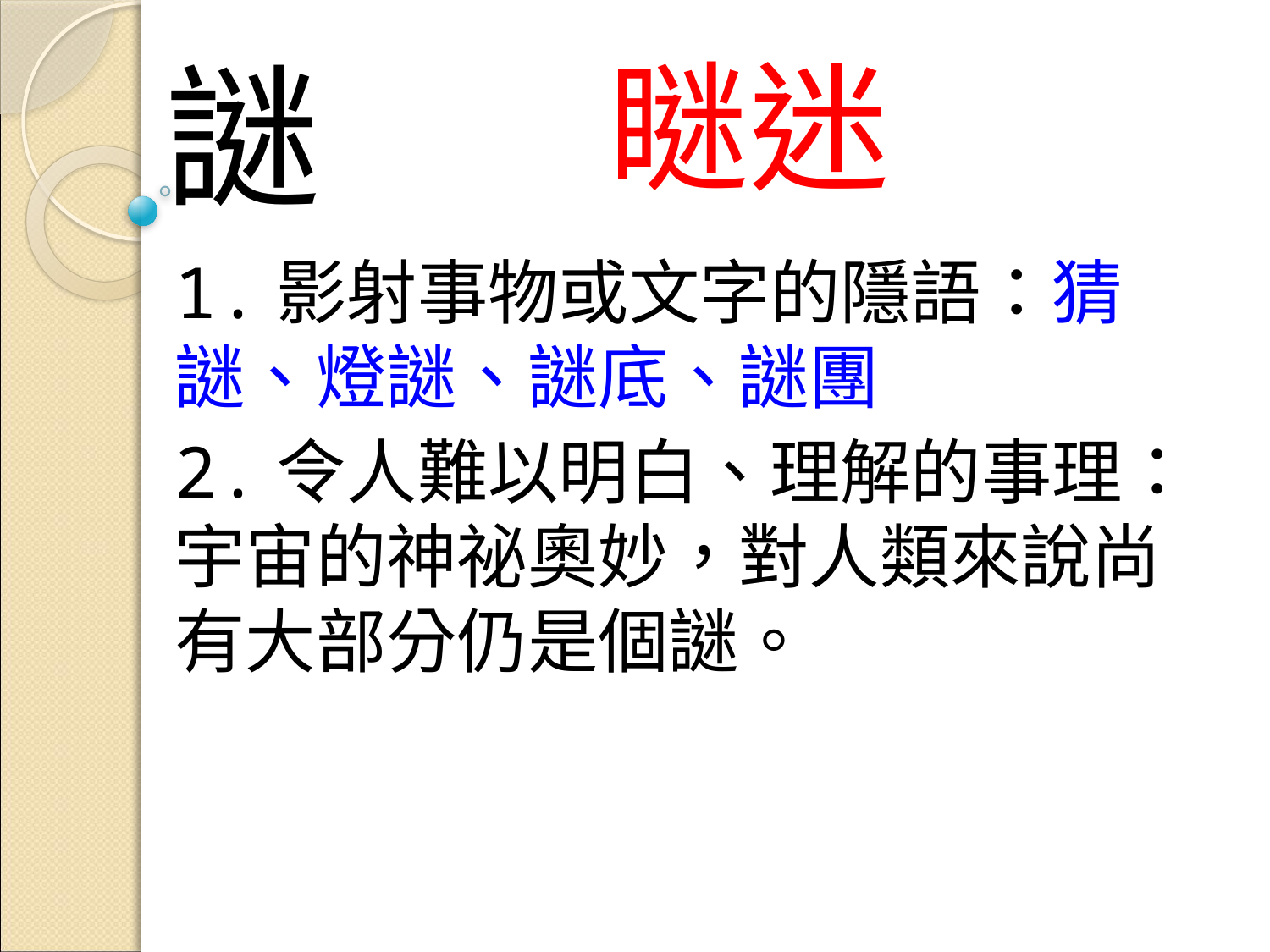

# 瞇迷
謎
1.影射事物或文字的隱語：猜謎、燈謎、謎底、謎團
2.令人難以明白、理解的事理：宇宙的神祕奧妙，對人類來說尚有大部分仍是個謎。